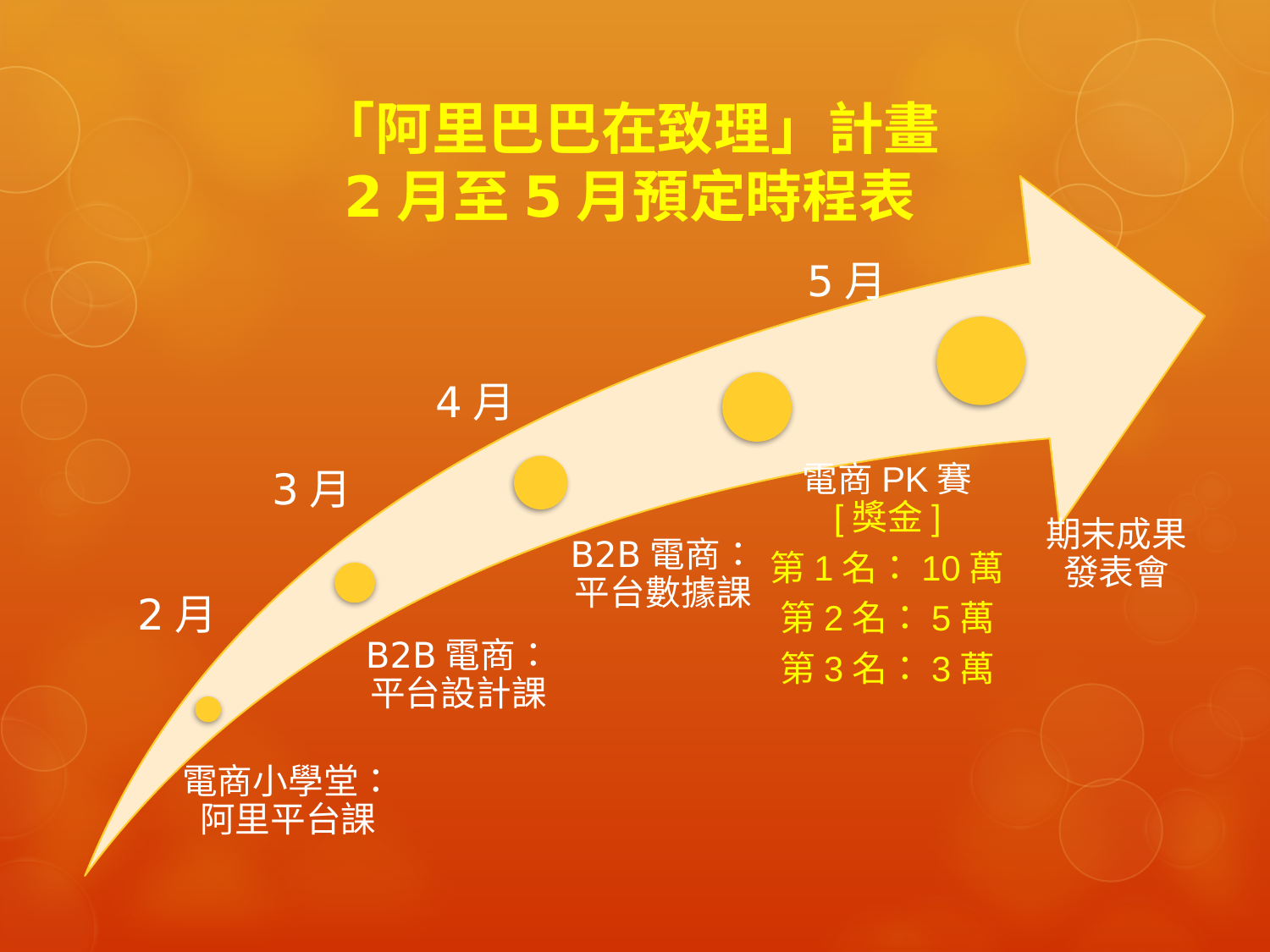

# 「阿里巴巴在致理」計畫 2月至5月預定時程表

電商小學堂：
阿里平台課

B2B電商：
平台設計課

B2B電商：平台數據課

電商PK賽
[獎金]
第1名：10萬
第2名：5萬
第3名：3萬

期末成果
發表會
5月
4月
3月
2月